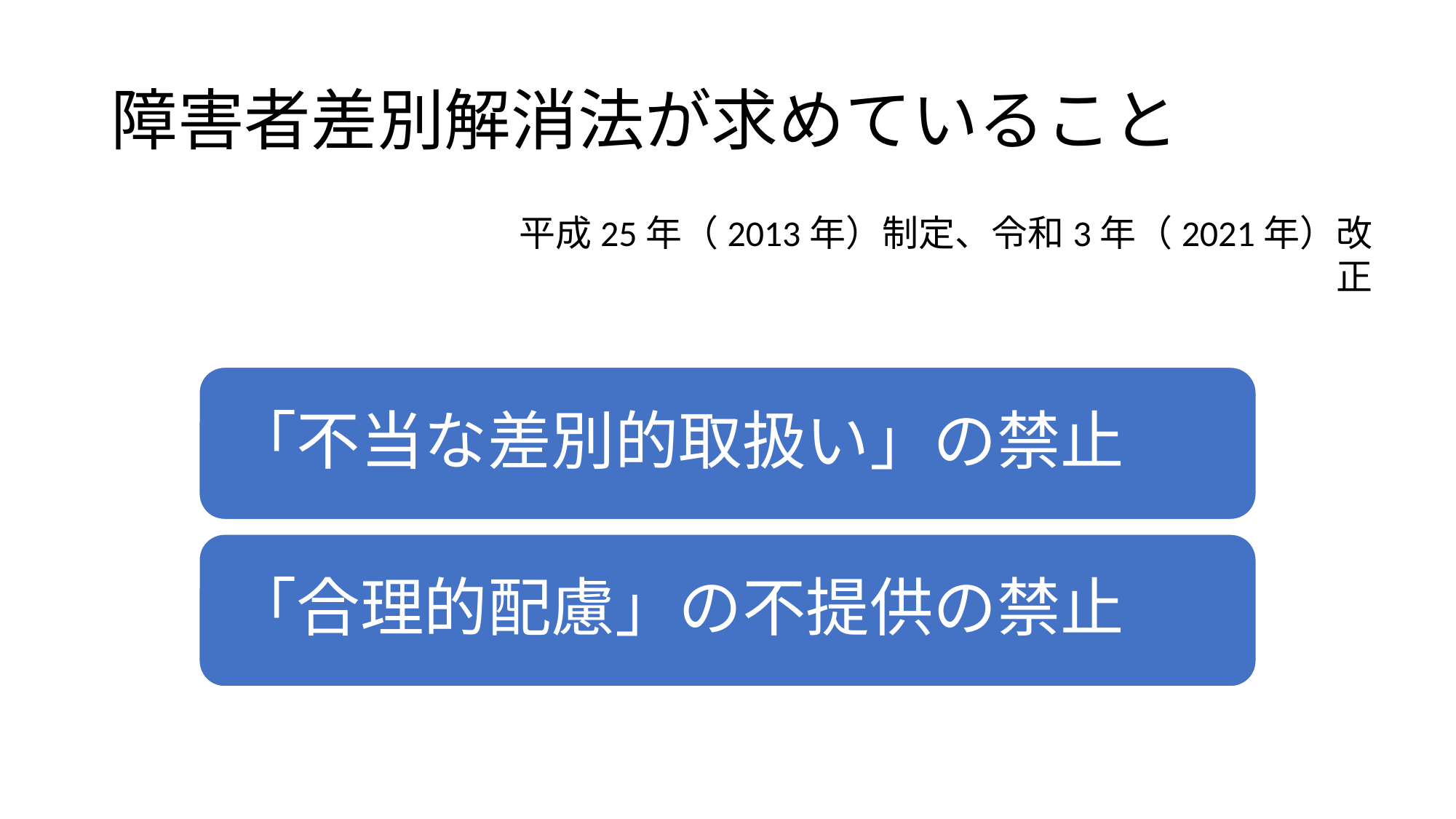

# 障害者差別解消法が求めていること
平成25年（2013年）制定、令和3年（2021年）改正

「不当な差別的取扱い」の禁止
「合理的配慮」の不提供の禁止